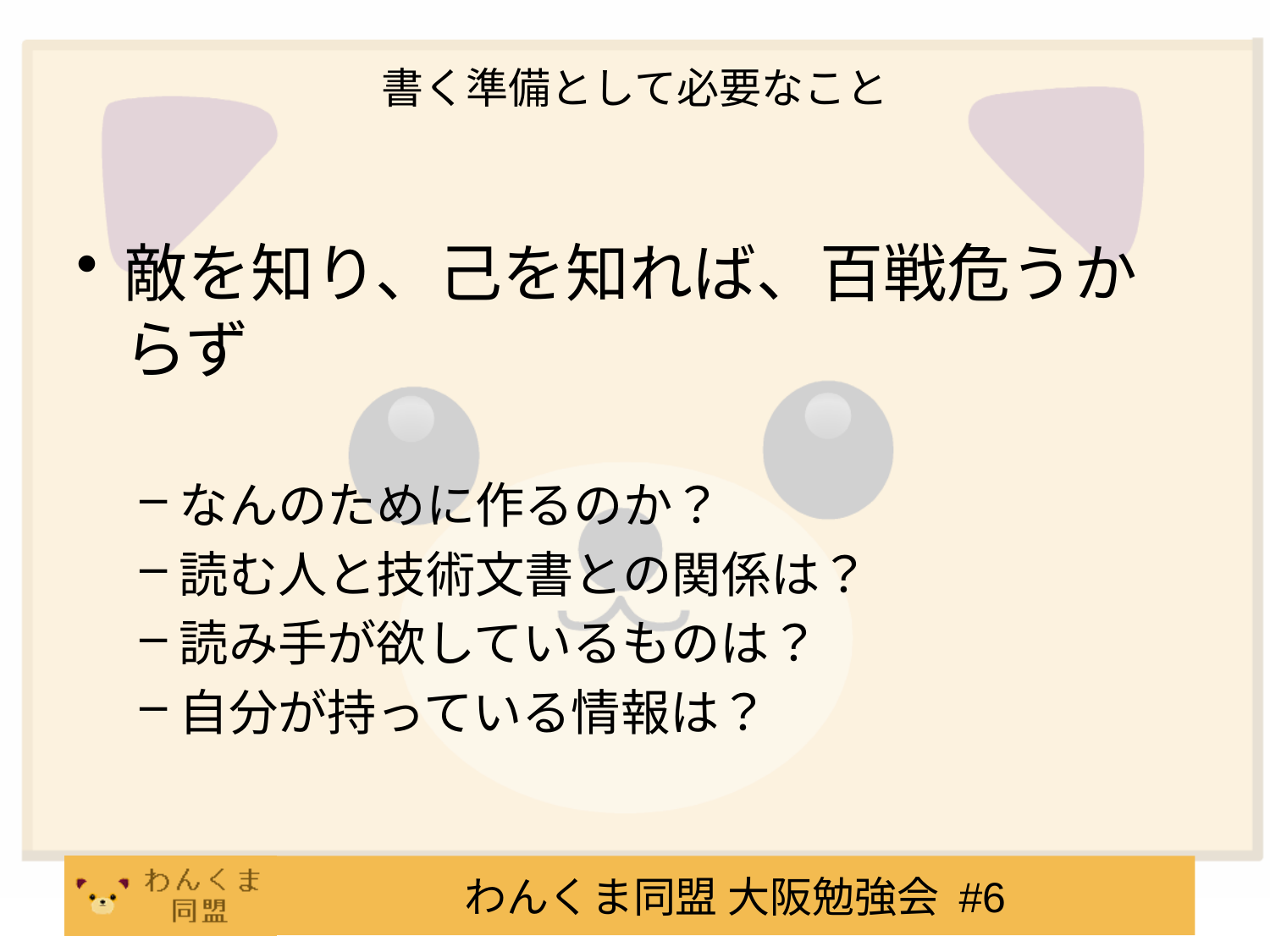

# 書く準備として必要なこと

敵を知り、己を知れば、百戦危うからず

なんのために作るのか？
読む人と技術文書との関係は？
読み手が欲しているものは？
自分が持っている情報は？